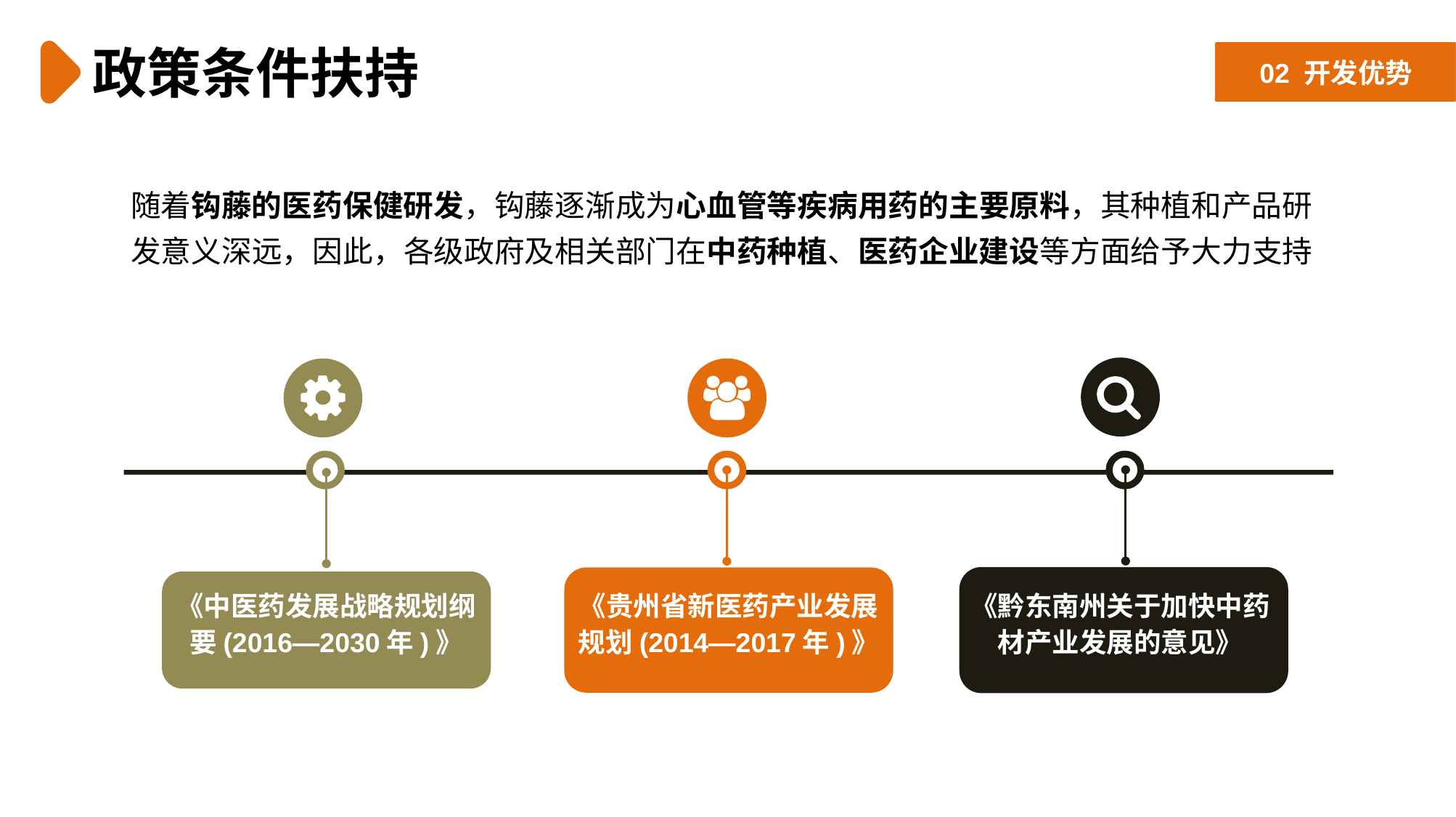

政策条件扶持
02 开发优势

随着钩藤的医药保健研发，钩藤逐渐成为心血管等疾病用药的主要原料，其种植和产品研发意义深远，因此，各级政府及相关部门在中药种植、医药企业建设等方面给予大力支持

《中医药发展战略规划纲要(2016—2030年)》
《贵州省新医药产业发展规划(2014—2017年)》
《黔东南州关于加快中药材产业发展的意见》